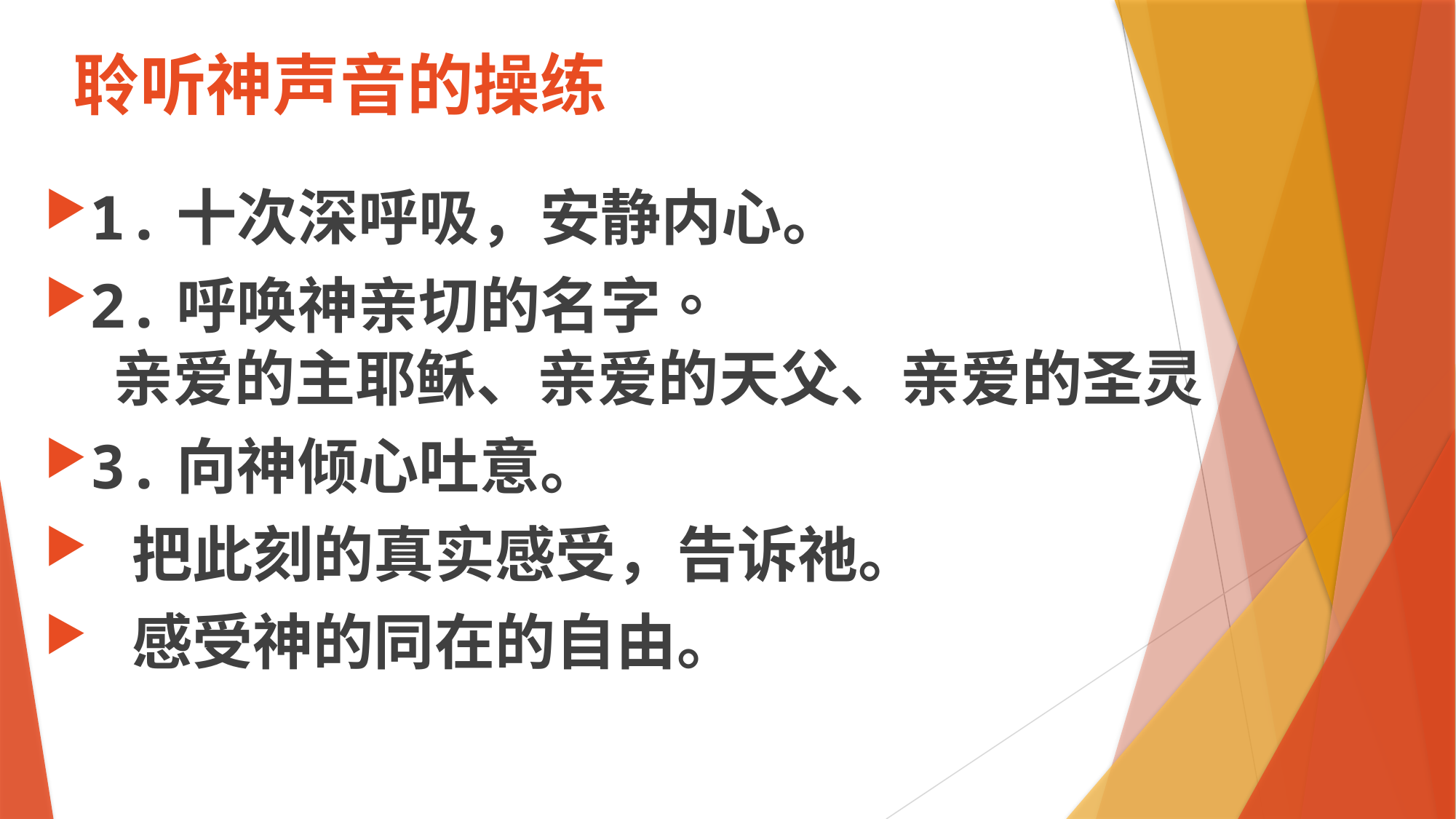

# 聆听神声音的操练
1.十次深呼吸，安静内心。
2.呼唤神亲切的名字。
  亲爱的主耶稣、亲爱的天父、亲爱的圣灵
3.向神倾心吐意。
  把此刻的真实感受，告诉祂。
  感受神的同在的自由。